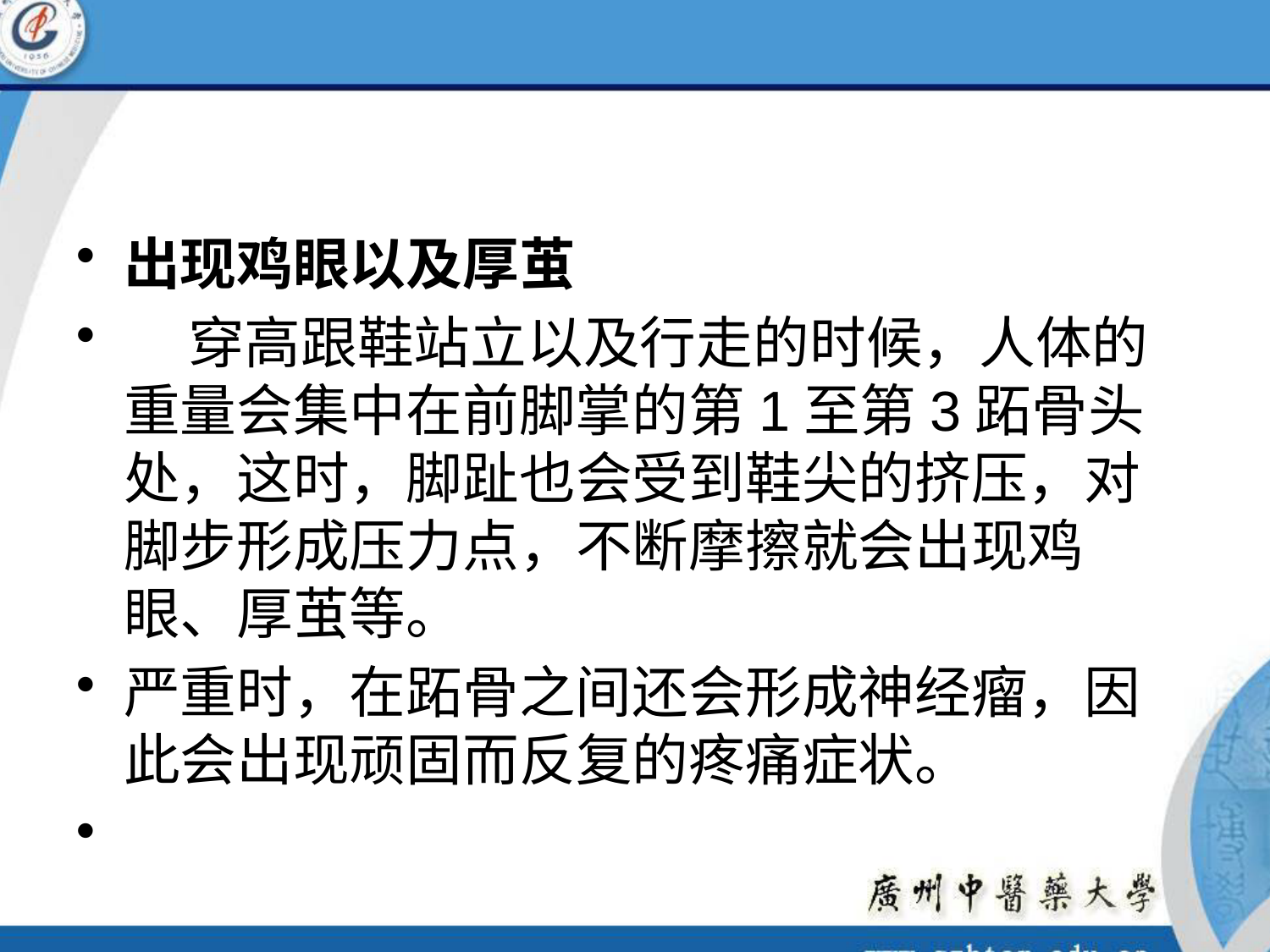

#
出现鸡眼以及厚茧
    穿高跟鞋站立以及行走的时候，人体的重量会集中在前脚掌的第1至第3跖骨头处，这时，脚趾也会受到鞋尖的挤压，对脚步形成压力点，不断摩擦就会出现鸡眼、厚茧等。
严重时，在跖骨之间还会形成神经瘤，因此会出现顽固而反复的疼痛症状。